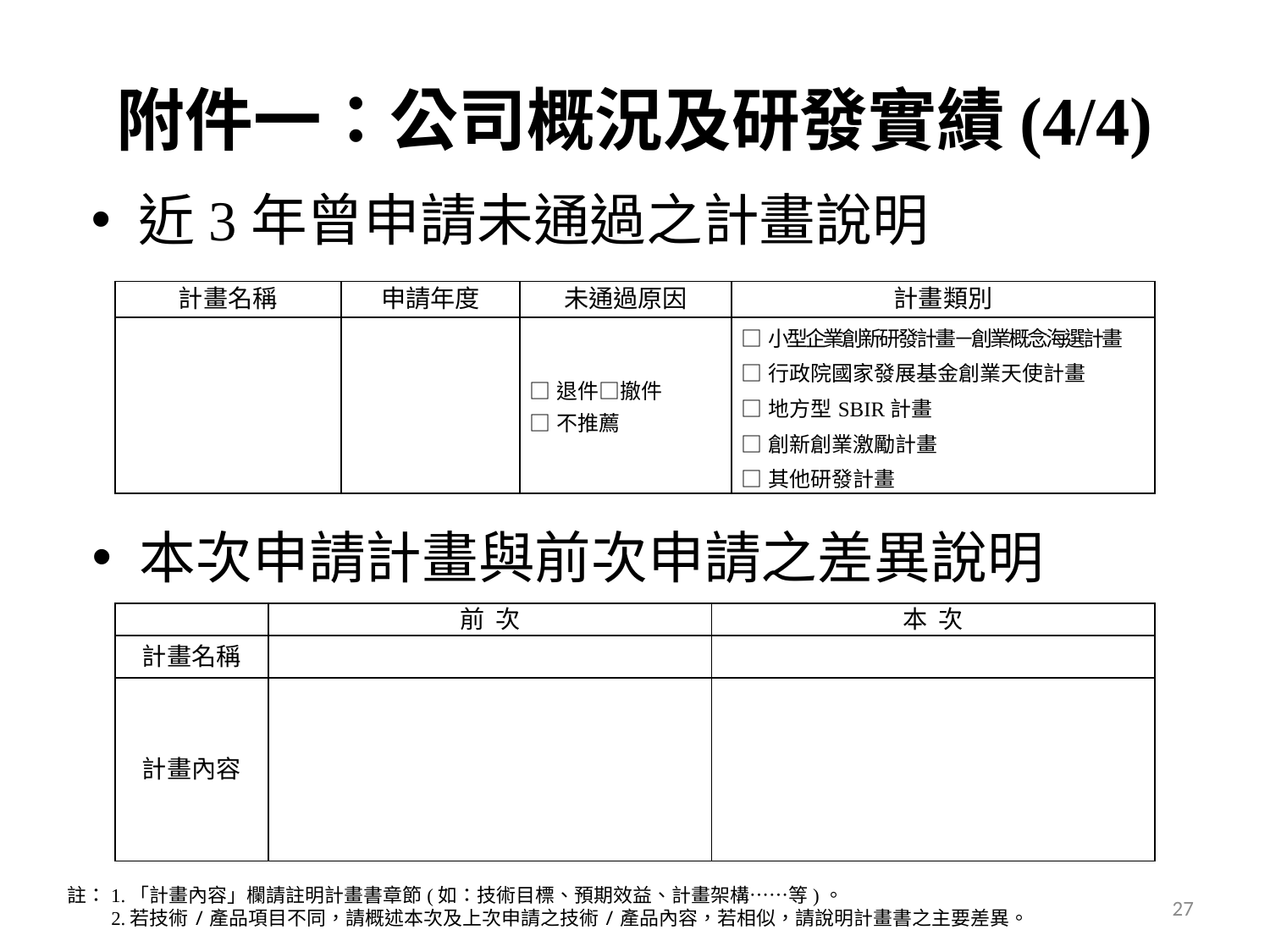

# 附件一：公司概況及研發實績(4/4)
近3年曾申請未通過之計畫說明

| 計畫名稱 | 申請年度 | 未通過原因 | 計畫類別 |
| --- | --- | --- | --- |
|  |  | □退件□撤件 □不推薦 | □小型企業創新研發計畫－創業概念海選計畫 □行政院國家發展基金創業天使計畫 □地方型SBIR計畫 □創新創業激勵計畫 □其他研發計畫 |
本次申請計畫與前次申請之差異說明

|  | 前 次 | 本 次 |
| --- | --- | --- |
| 計畫名稱 |  |  |
| 計畫內容 |  |  |
註：1.「計畫內容」欄請註明計畫書章節(如：技術目標、預期效益、計畫架構……等)。
         2.若技術/產品項目不同，請概述本次及上次申請之技術/產品內容，若相似，請說明計畫書之主要差異。
27